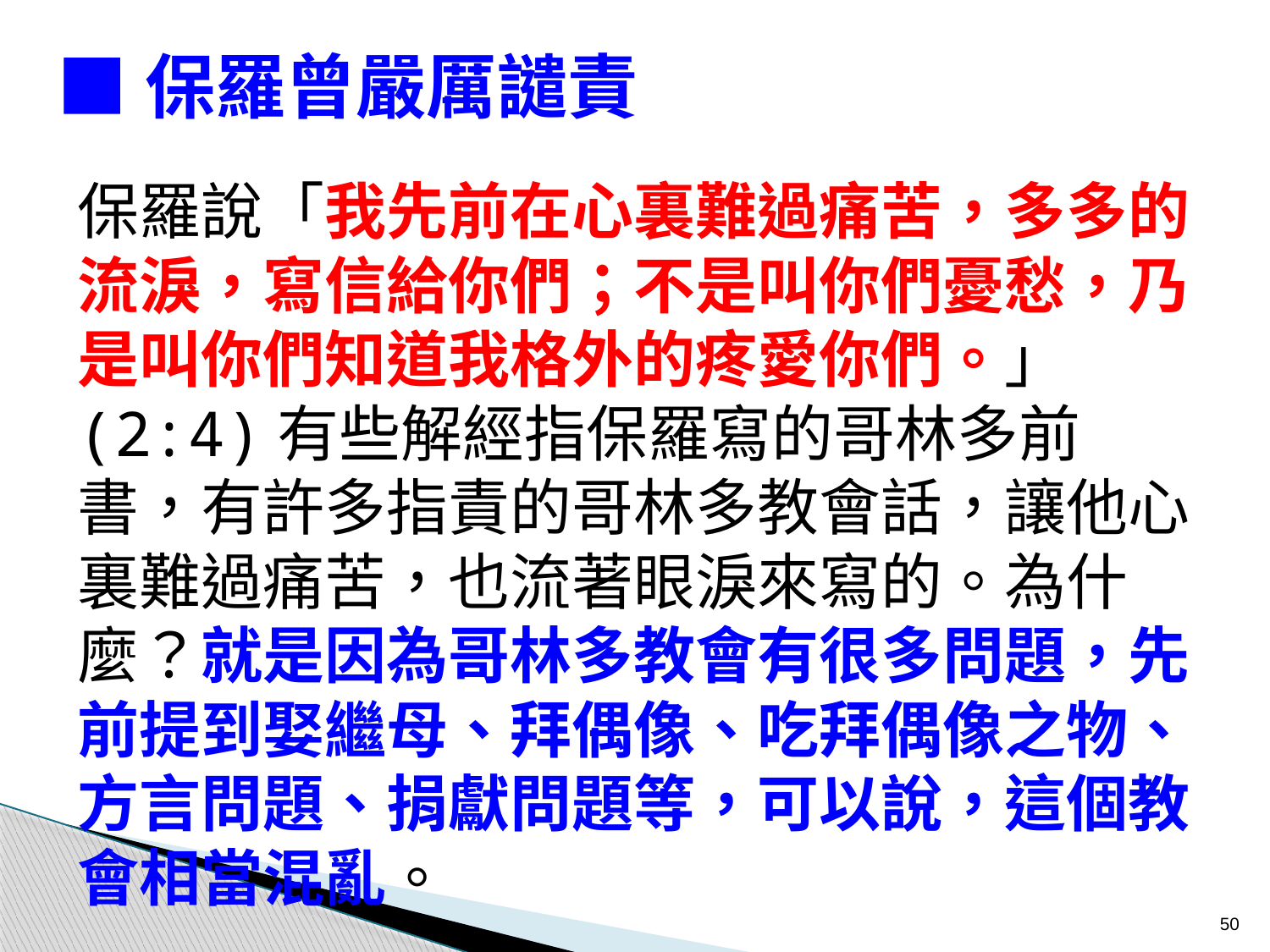

■保羅曾嚴厲譴責
保羅說「我先前在心裏難過痛苦，多多的流淚，寫信給你們；不是叫你們憂愁，乃是叫你們知道我格外的疼愛你們。」(2:4)有些解經指保羅寫的哥林多前書，有許多指責的哥林多教會話，讓他心裏難過痛苦，也流著眼淚來寫的。為什麼？就是因為哥林多教會有很多問題，先前提到娶繼母、拜偶像、吃拜偶像之物、方言問題、捐獻問題等，可以說，這個教會相當混亂。
50